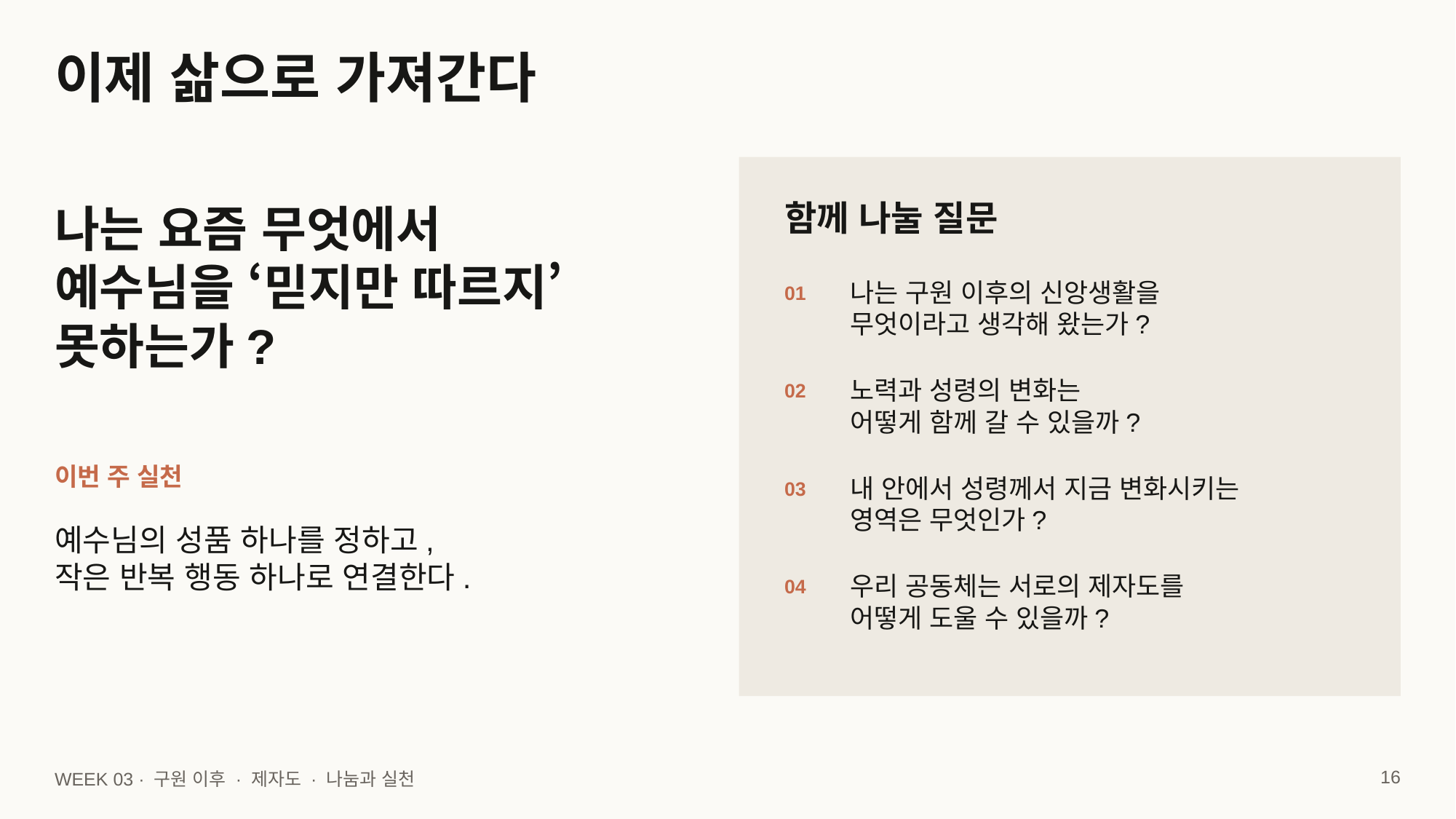

이제 삶으로 가져간다

함께 나눌 질문
나는 요즘 무엇에서
예수님을 ‘믿지만 따르지’ 못하는가?
나는 구원 이후의 신앙생활을
무엇이라고 생각해 왔는가?
01
노력과 성령의 변화는
어떻게 함께 갈 수 있을까?
02
이번 주 실천
내 안에서 성령께서 지금 변화시키는
영역은 무엇인가?
03
예수님의 성품 하나를 정하고,
작은 반복 행동 하나로 연결한다.
우리 공동체는 서로의 제자도를
어떻게 도울 수 있을까?
04
16
WEEK 03 · 구원 이후 · 제자도 · 나눔과 실천